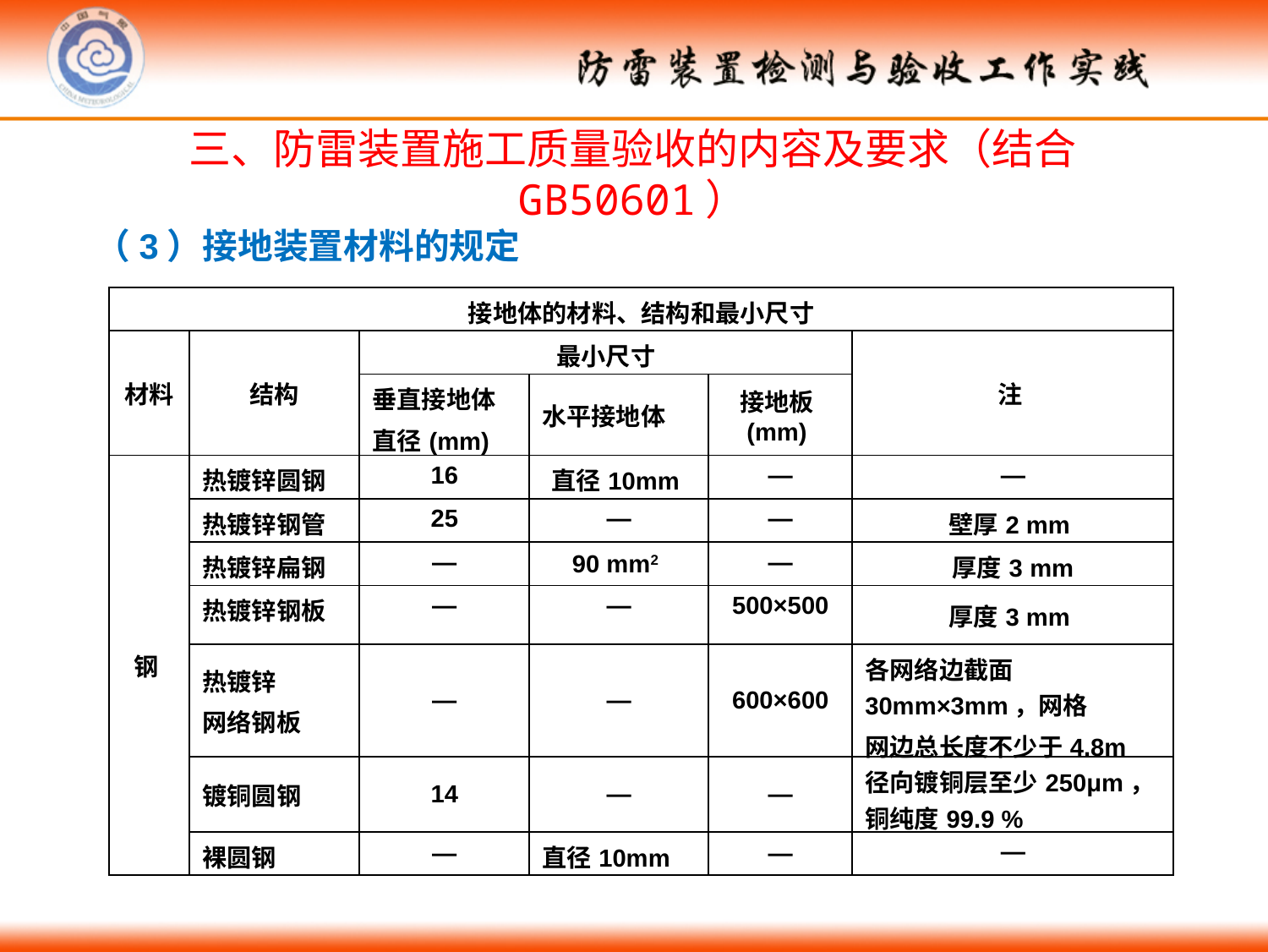

三、防雷装置施工质量验收的内容及要求（结合GB50601）
（3）接地装置材料的规定
| 接地体的材料、结构和最小尺寸 |  |  |  |  |  |
| --- | --- | --- | --- | --- | --- |
| 材料 | 结构 | 最小尺寸 |  |  | 注 |
|  |  | 垂直接地体 直径(mm) | 水平接地体 | 接地板(mm) |  |
| 钢 | 热镀锌圆钢 | 16 | 直径10mm | — | — |
|  | 热镀锌钢管 | 25 | — | — | 壁厚2 mm |
|  | 热镀锌扁钢 | — | 90 mm2 | — | 厚度3 mm |
|  | 热镀锌钢板 | — | — | 500×500 | 厚度3 mm |
|  | 热镀锌 网络钢板 | — | — | 600×600 | 各网络边截面30mm×3mm，网格 网边总长度不少于4.8m |
|  | 镀铜圆钢 | 14 | — | — | 径向镀铜层至少250μm，铜纯度99.9 % |
|  | 裸圆钢 | — | 直径10mm | — | — |